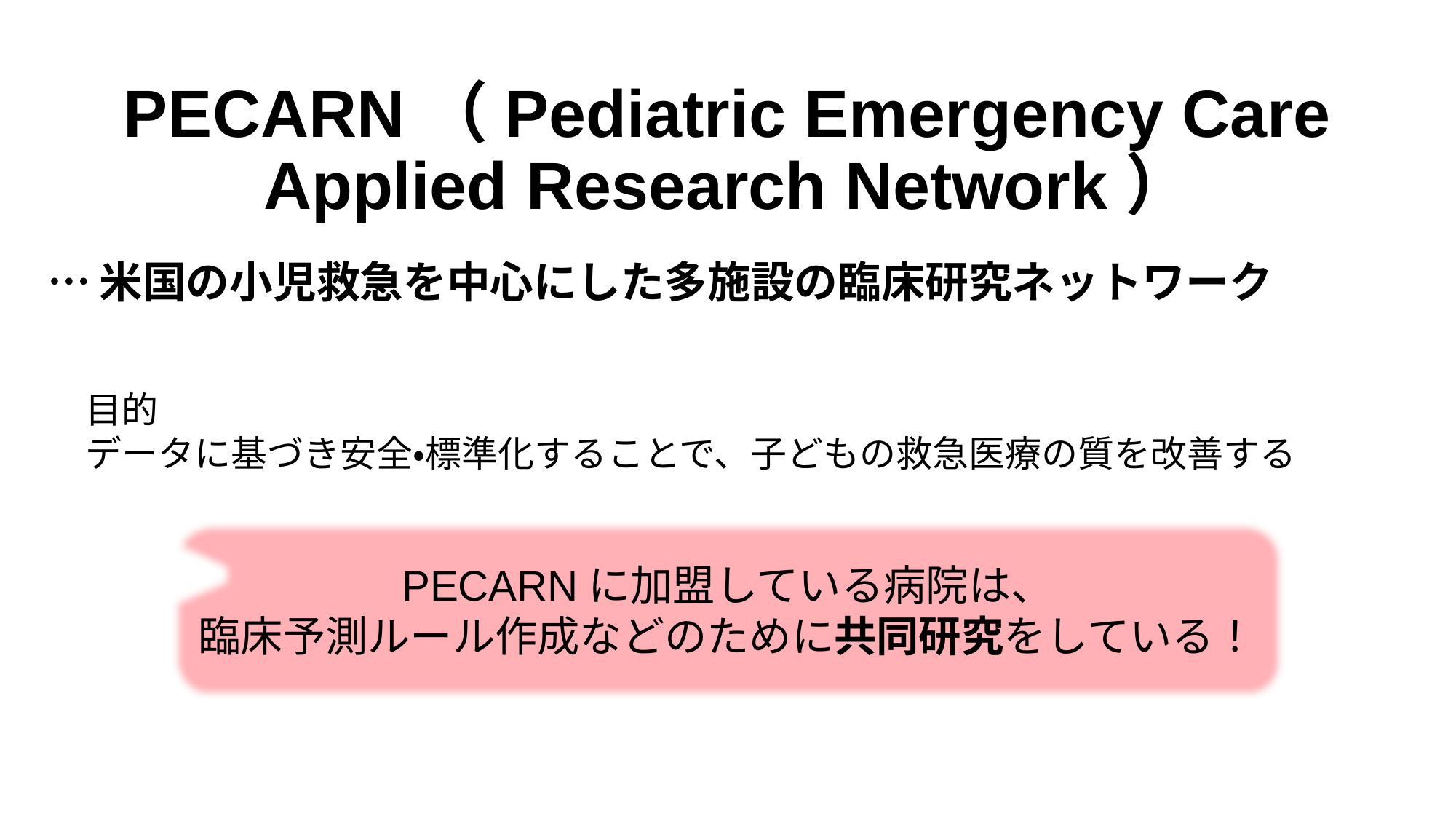

# PECARN（Pediatric Emergency Care Applied Research Network）
…米国の小児救急を中心にした多施設の臨床研究ネットワーク

目的
データに基づき安全・標準化することで、子どもの救急医療の質を改善する
PECARNに加盟している病院は、
臨床予測ルール作成などのために共同研究をしている！